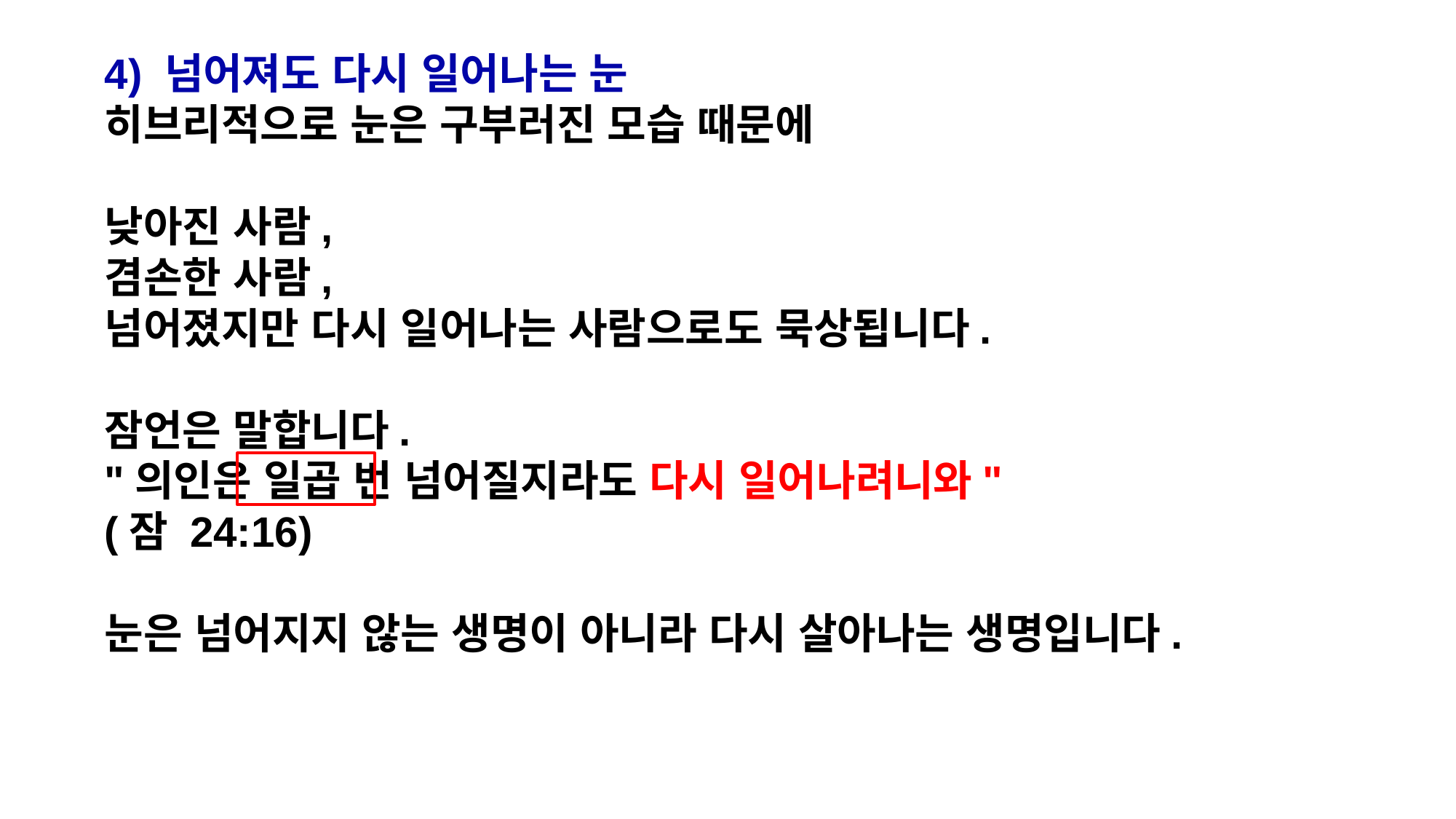

4) 넘어져도 다시 일어나는 눈
히브리적으로 눈은 구부러진 모습 때문에

낮아진 사람,
겸손한 사람,
넘어졌지만 다시 일어나는 사람으로도 묵상됩니다.

잠언은 말합니다.
"의인은 일곱 번 넘어질지라도 다시 일어나려니와"
(잠 24:16)

눈은 넘어지지 않는 생명이 아니라 다시 살아나는 생명입니다.